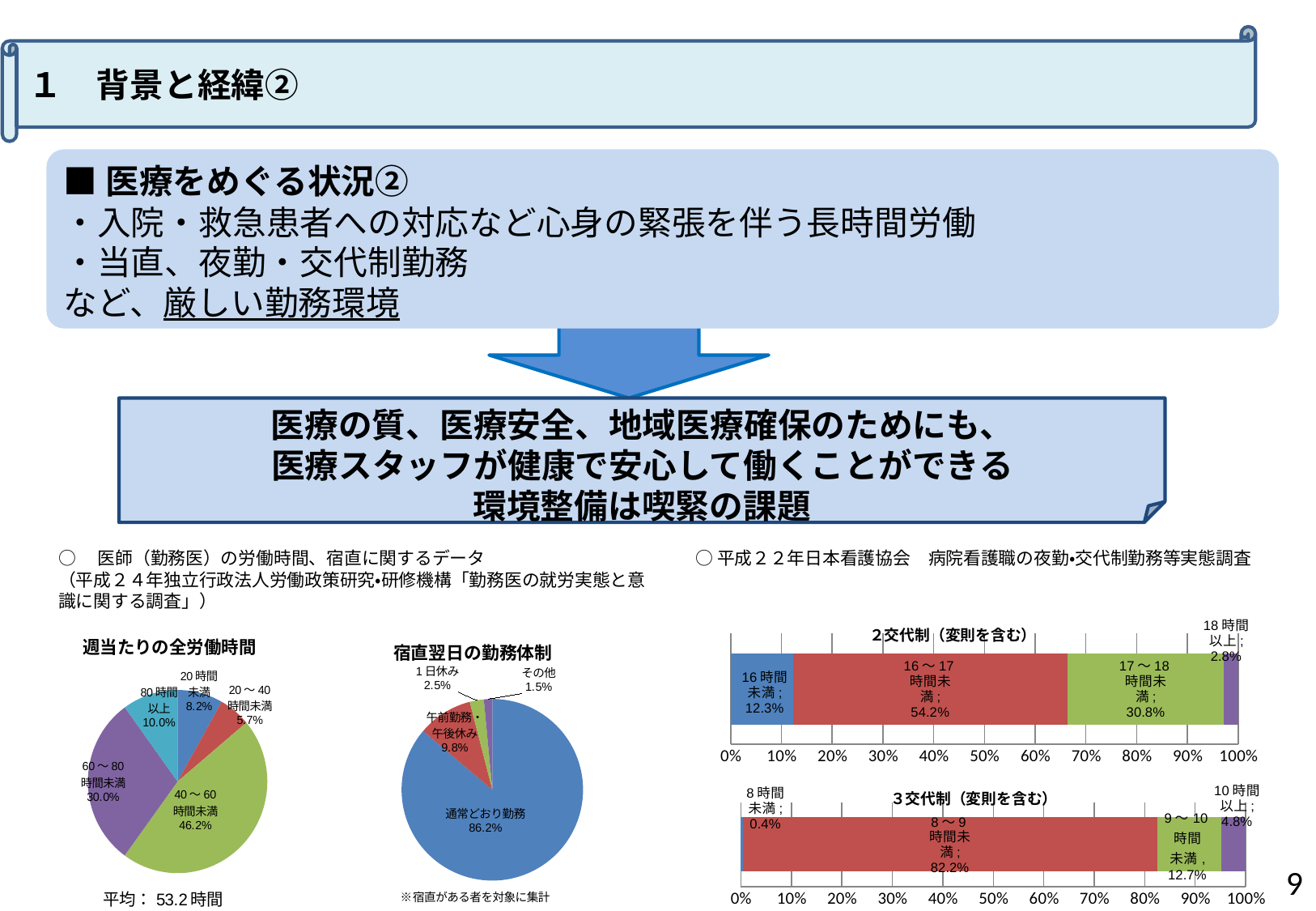

１　背景と経緯②
■医療をめぐる状況②
・入院・救急患者への対応など心身の緊張を伴う長時間労働
・当直、夜勤・交代制勤務
など、厳しい勤務環境

医療の質、医療安全、地域医療確保のためにも、
医療スタッフが健康で安心して働くことができる
環境整備は喫緊の課題
○平成２２年日本看護協会　病院看護職の夜勤・交代制勤務等実態調査
○　医師（勤務医）の労働時間、宿直に関するデータ
（平成２４年独立行政法人労働政策研究・研修機構「勤務医の就労実態と意識に関する調査」）

### Chart:
２交代制（変則を含む）

| Category | 16時間未満 | 16～17時間未満 | 17～18時間未満 | 18時間以上 |
|---|---|---|---|---|

### Chart: 宿直翌日の勤務体制

| Category |  |
|---|---|
| 通常どおり勤務 | 0.8620000000000007 |
| 午前勤務・午後休み | 0.09800000000000023 |
| 1日休み | 0.025 |
| その他 | 0.014999999999999998 |

### Chart: 週当たりの全労働時間

| Category |  |
|---|---|
| 20時間未満 | 0.082 |
| 20～40時間未満 | 0.05700000000000002 |
| 40～60時間未満 | 0.462 |
| 60～80時間未満 | 0.3000000000000003 |
| 80時間以上 | 0.1 |

### Chart: ３交代制（変則を含む）

| Category | 8時間未満 | 8～9時間未満 | 9～10時間未満 | 10時間以上 |
|---|---|---|---|---|
9